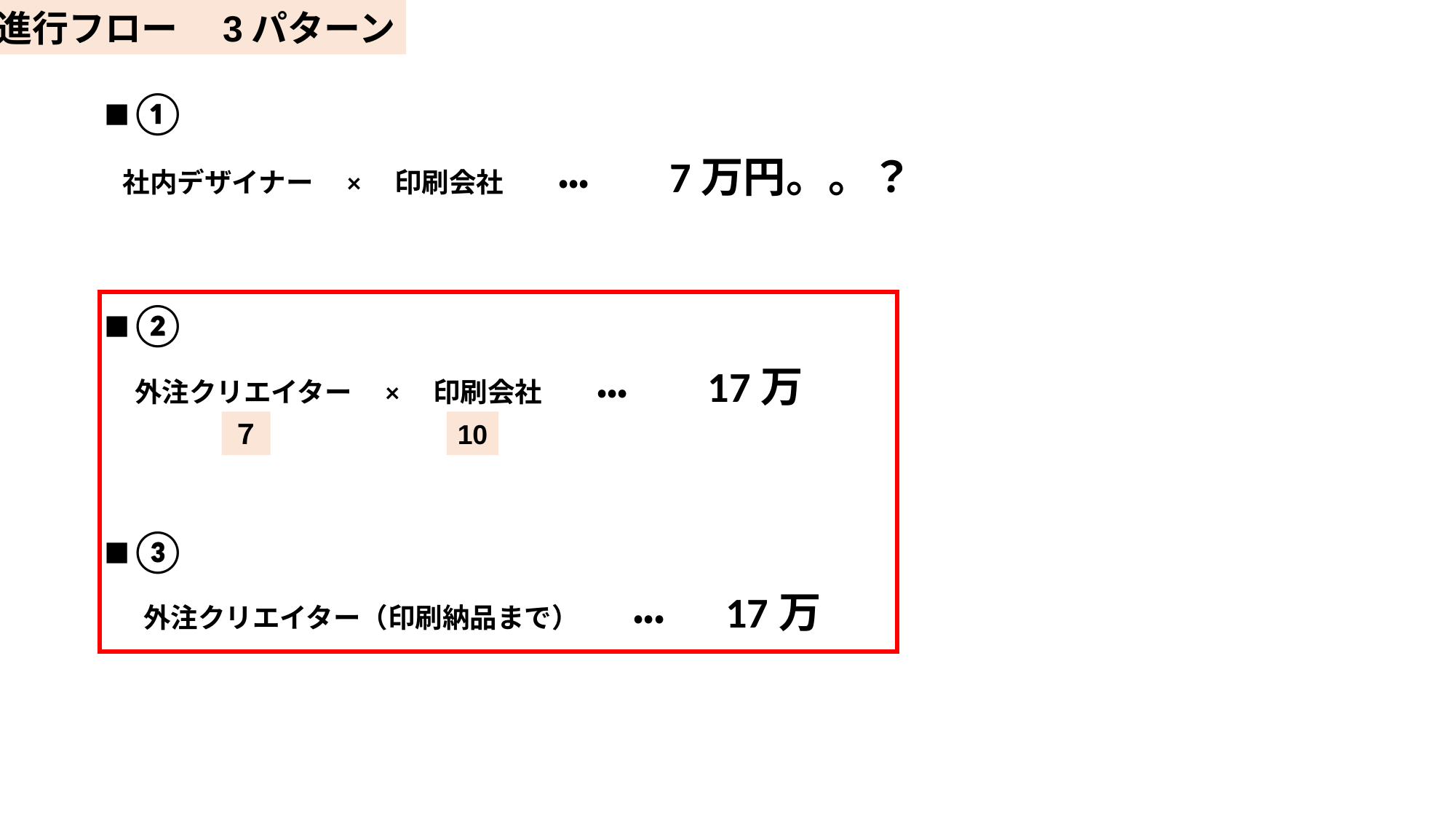

進行フロー　3パターン
■①
社内デザイナー　×　印刷会社　　・・・　　7万円。。？
■②

外注クリエイター　×　印刷会社　　・・・　　17万
７
10
■③
外注クリエイター（印刷納品まで）　　・・・　　17万